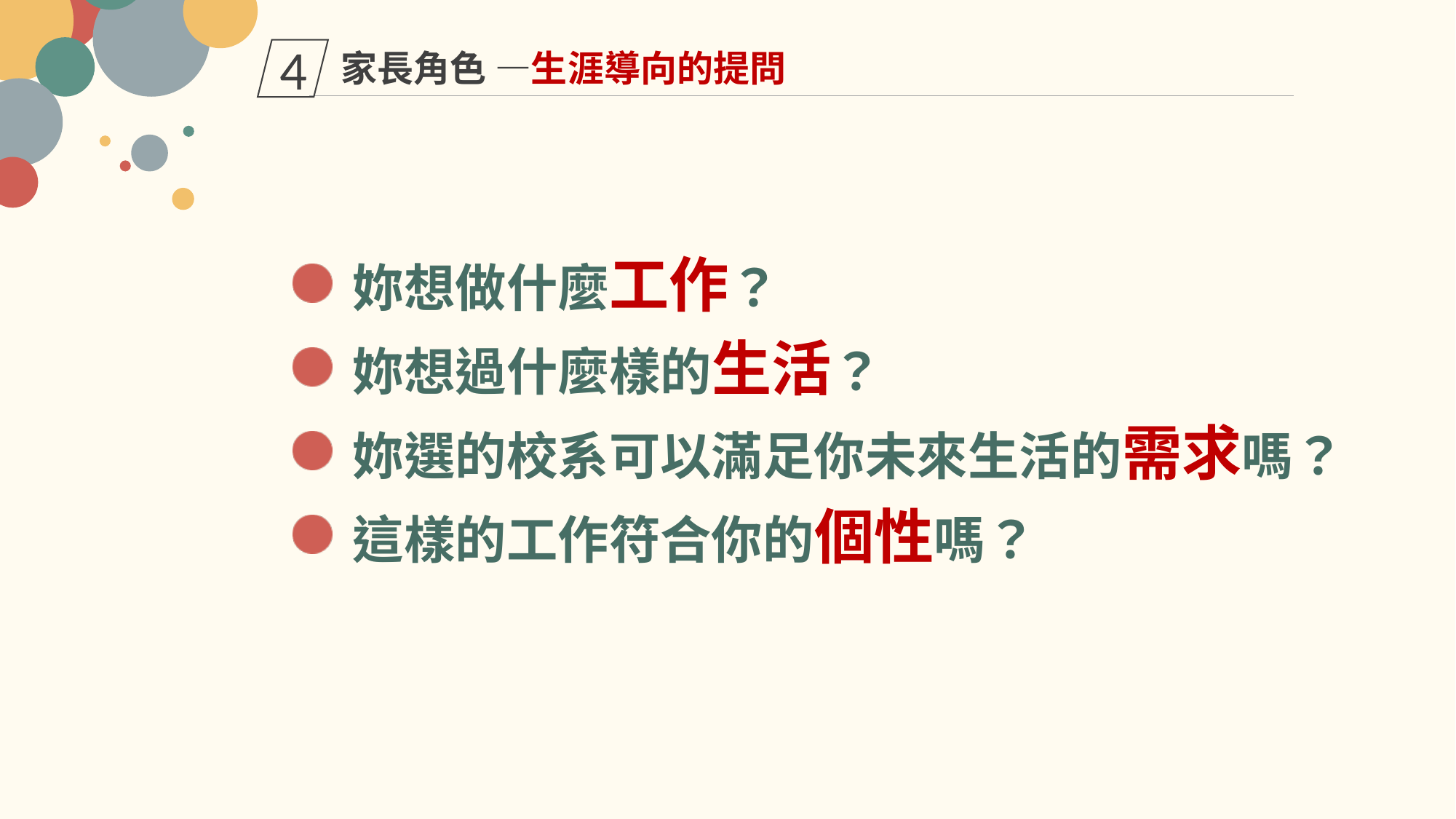

4
家長角色 —生涯導向的提問
 妳想做什麼工作？
 妳想過什麼樣的生活？
 妳選的校系可以滿足你未來生活的需求嗎？
 這樣的工作符合你的個性嗎？